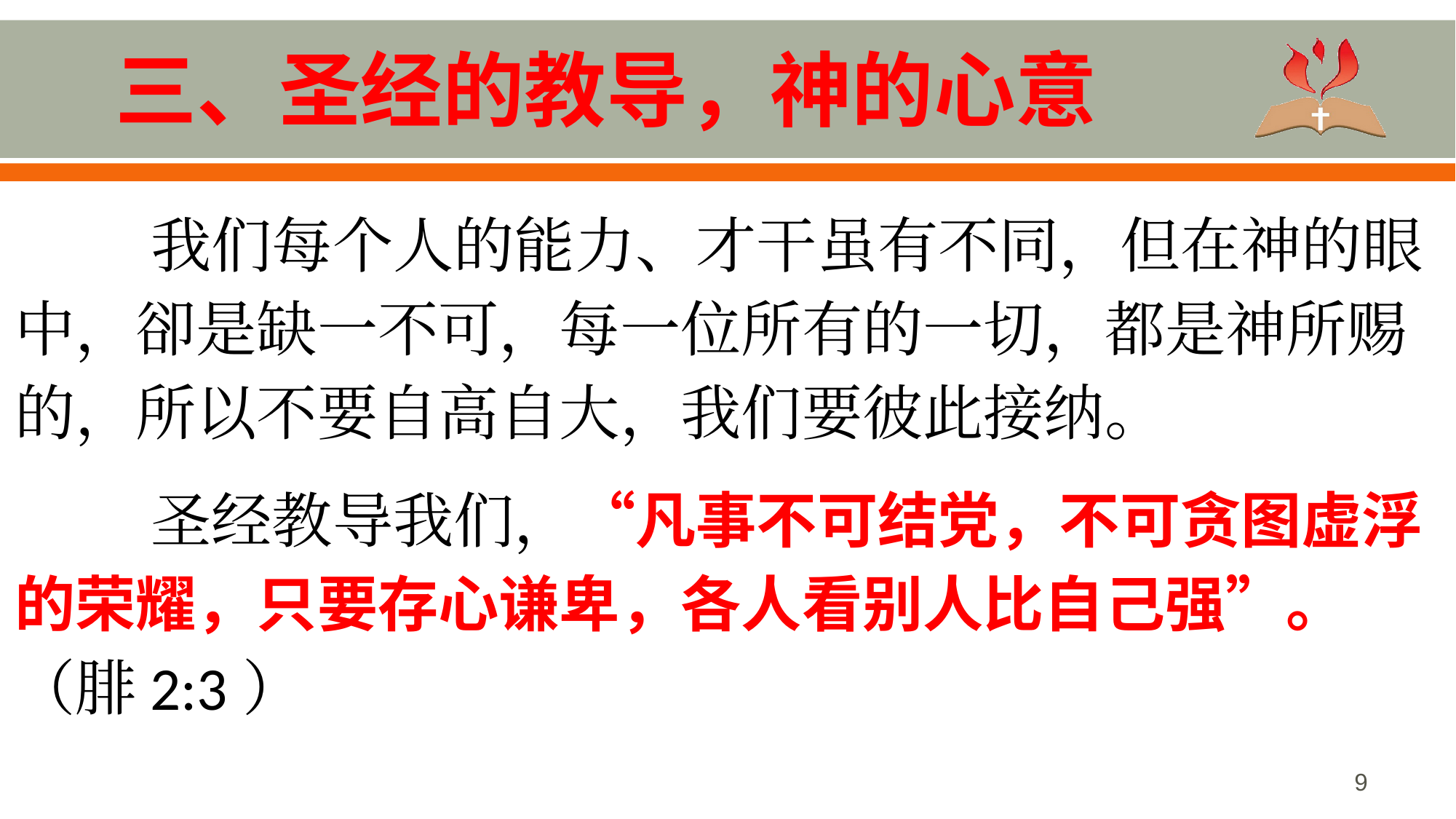

# 三、圣经的教导，神的心意
我们每个人的能力、才干虽有不同，但在神的眼中，卻是缺一不可，每一位所有的一切，都是神所赐的，所以不要自高自大，我们要彼此接纳。
圣经教导我们，“凡事不可结党，不可贪图虚浮的荣耀，只要存心谦卑，各人看别人比自己强”。（腓2:3）

9